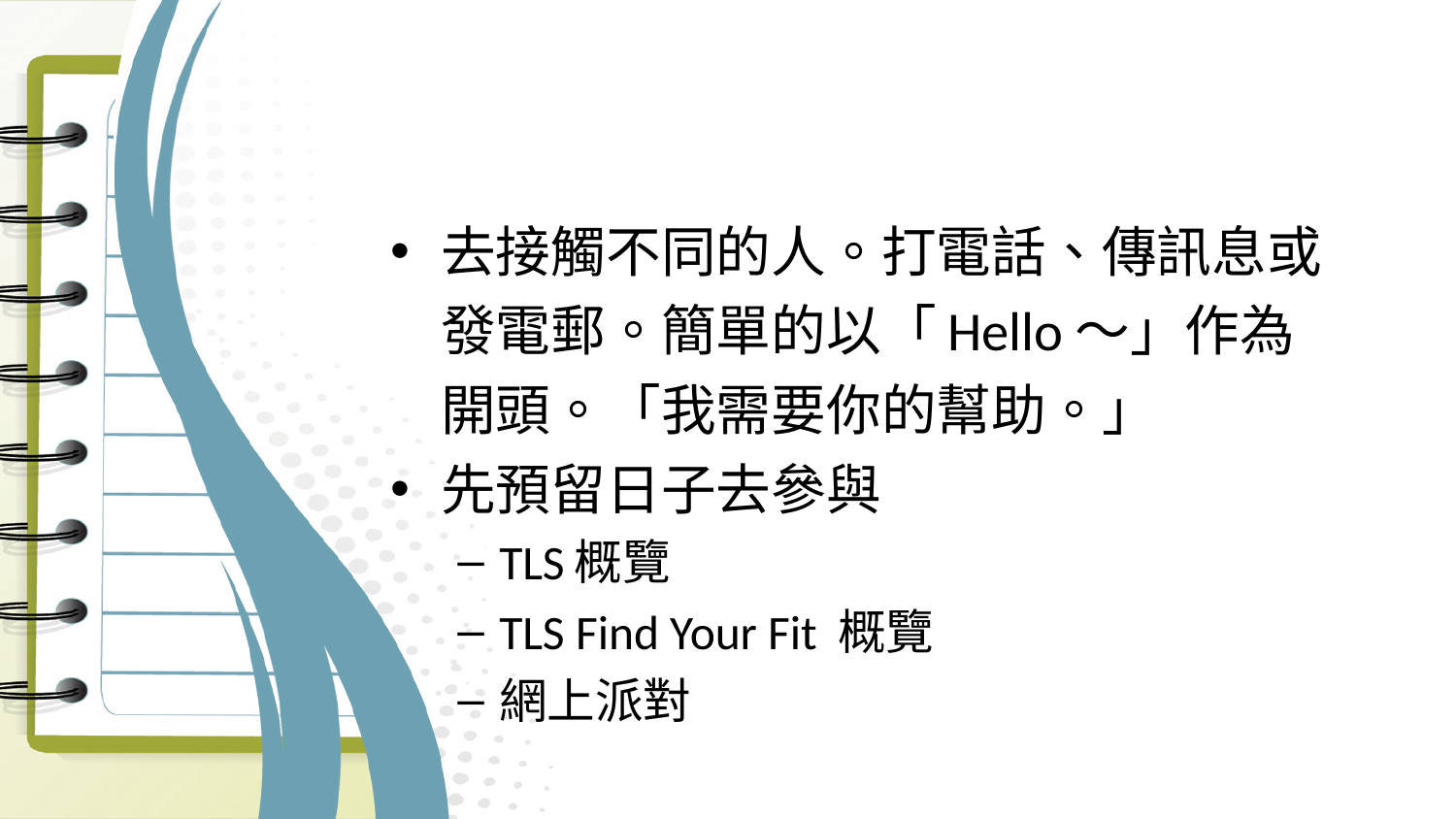

開始吧
去接觸不同的人。打電話、傳訊息或發電郵。簡單的以「Hello～」作為開頭。「我需要你的幫助。」
先預留日子去參與
TLS概覽
TLS Find Your Fit 概覽
網上派對